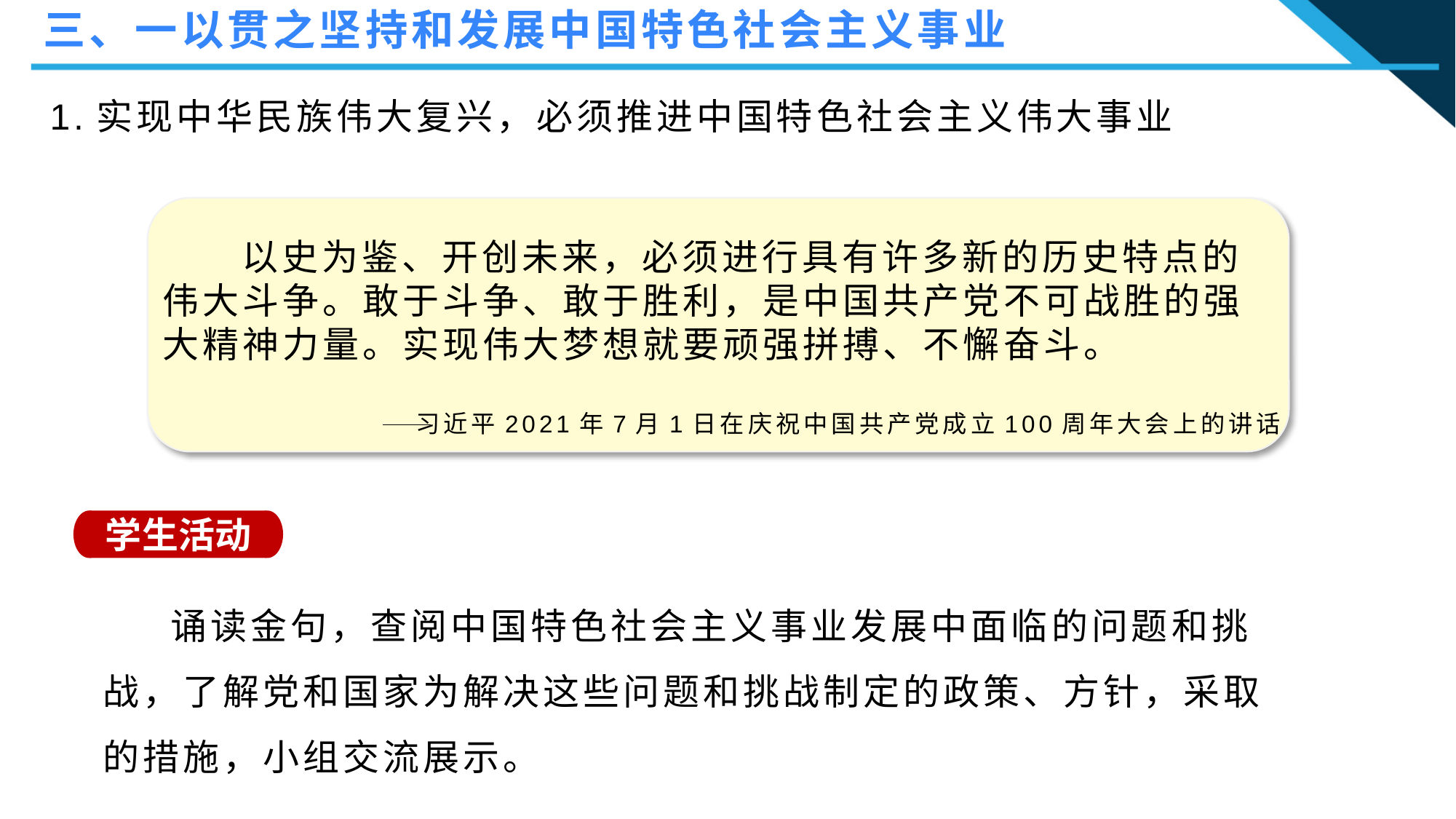

三、一以贯之坚持和发展中国特色社会主义事业
1.实现中华民族伟大复兴，必须推进中国特色社会主义伟大事业

    以史为鉴、开创未来，必须进行具有许多新的历史特点的伟大斗争。敢于斗争、敢于胜利，是中国共产党不可战胜的强大精神力量。实现伟大梦想就要顽强拼搏、不懈奋斗。

          习近平2021年7月1日在庆祝中国共产党成立100周年大会上的讲话
学生活动

     诵读金句，查阅中国特色社会主义事业发展中面临的问题和挑战，了解党和国家为解决这些问题和挑战制定的政策、方针，采取的措施，小组交流展示。